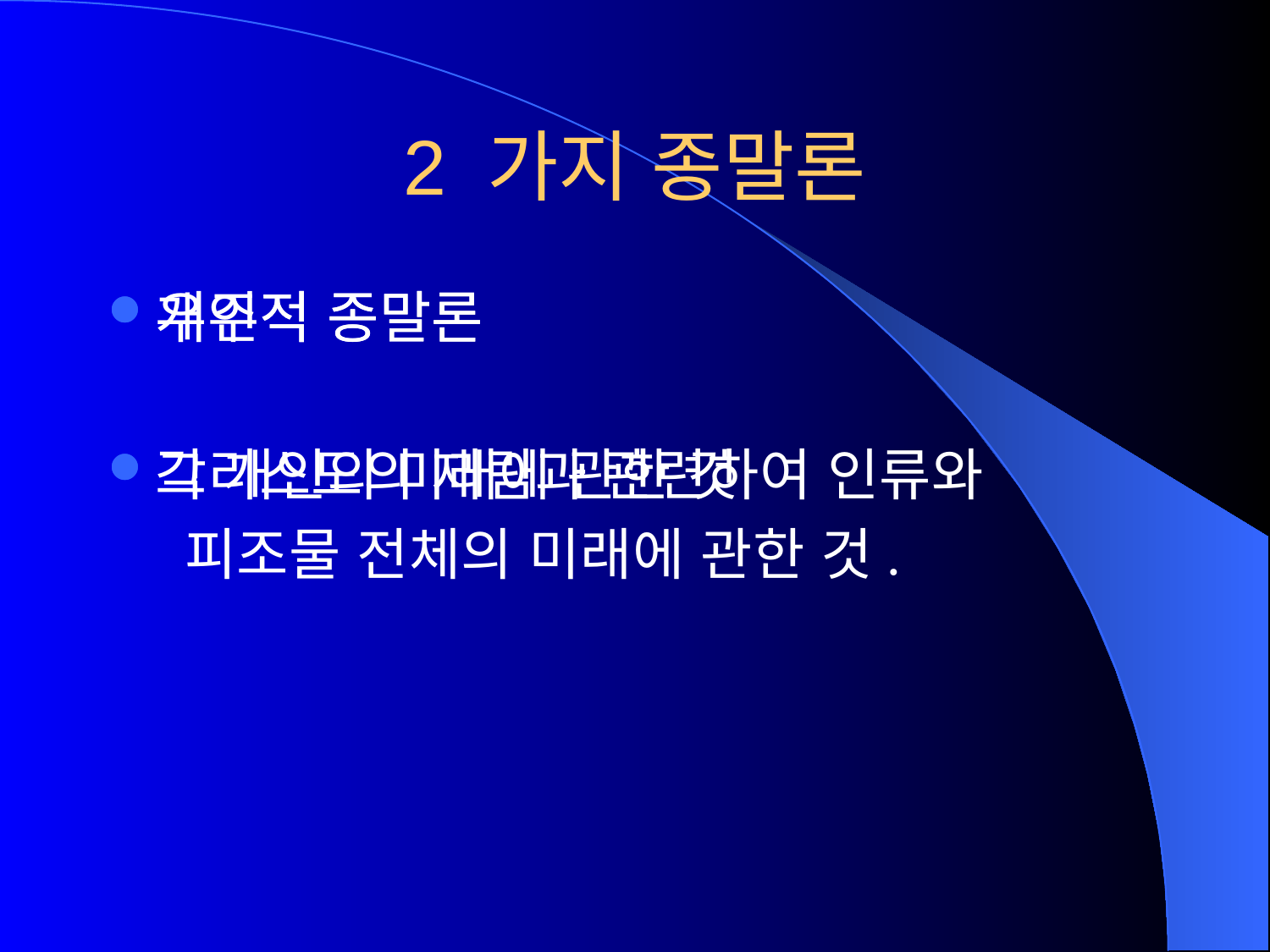

# 2 가지 종말론
개인적 종말론

각 개인의 미래에 관한 것
우주적 종말론

그리스도의 재림과 관련하여 인류와
    피조물 전체의 미래에 관한 것.